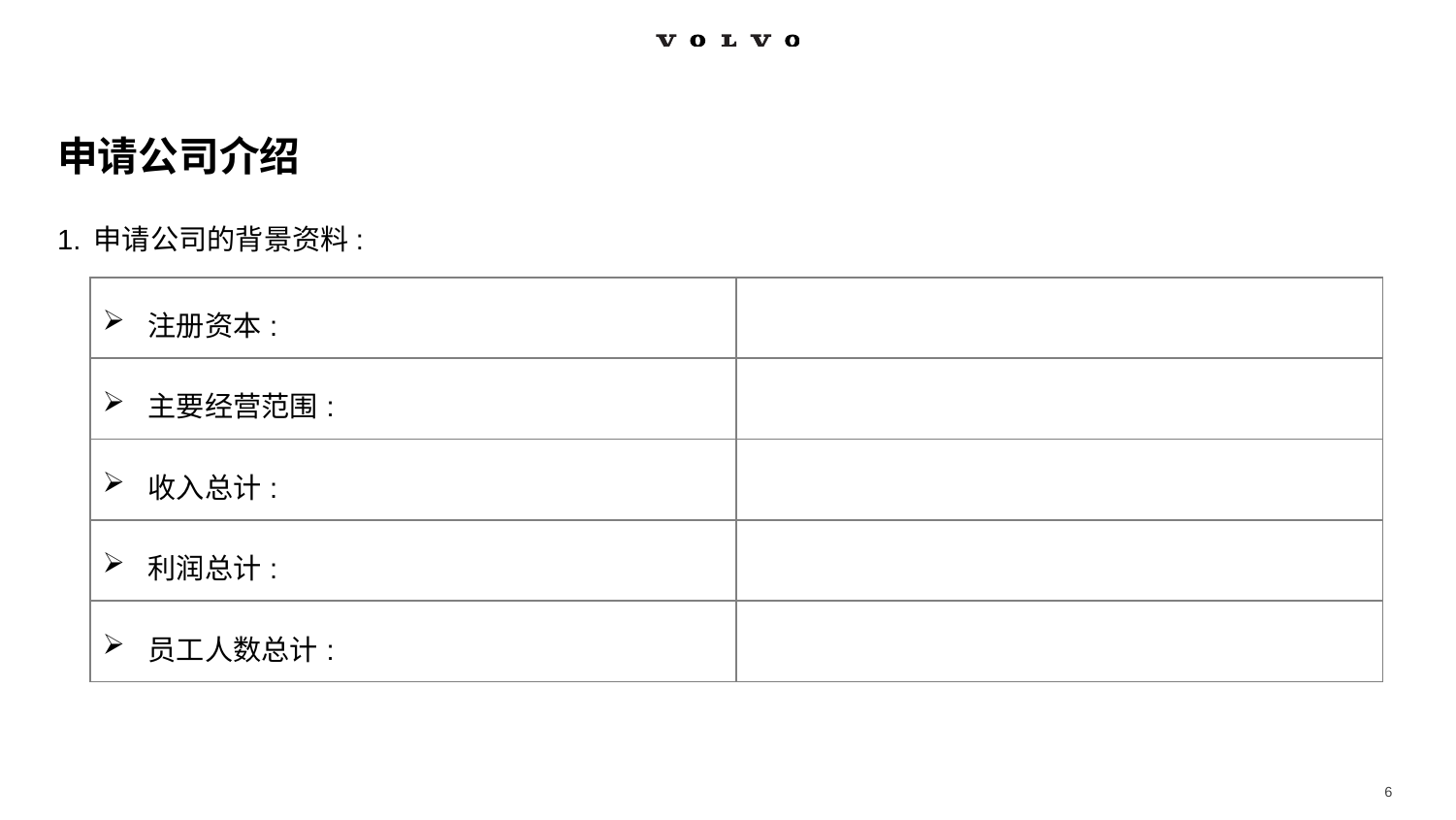

# 申请公司介绍
申请公司的背景资料:

| 注册资本: |  |
| --- | --- |
| 主要经营范围: |  |
| 收入总计: |  |
| 利润总计: |  |
| 员工人数总计: |  |
6